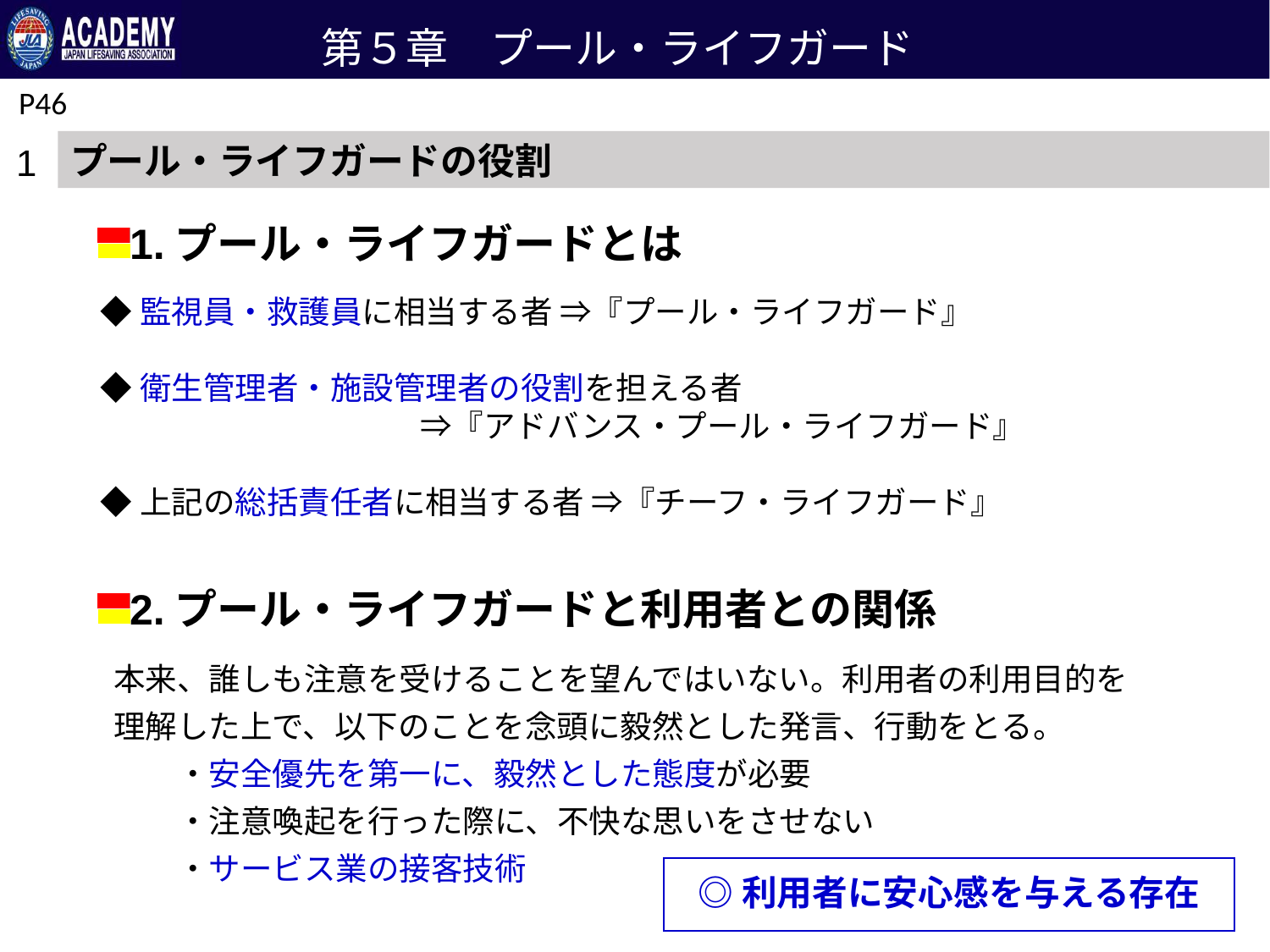

第５章　プール・ライフガード
P46
プール・ライフガードの役割
1
1.プール・ライフガードとは
◆監視員・救護員に相当する者 ⇒『プール・ライフガード』

◆衛生管理者・施設管理者の役割を担える者
                                     　  ⇒『アドバンス・プール・ライフガード』

◆上記の総括責任者に相当する者 ⇒『チーフ・ライフガード』
2.プール・ライフガードと利用者との関係
本来、誰しも注意を受けることを望んではいない。利用者の利用目的を
理解した上で、以下のことを念頭に毅然とした発言、行動をとる。
　　・安全優先を第一に、毅然とした態度が必要
　　・注意喚起を行った際に、不快な思いをさせない
　　・サービス業の接客技術
◎利用者に安心感を与える存在